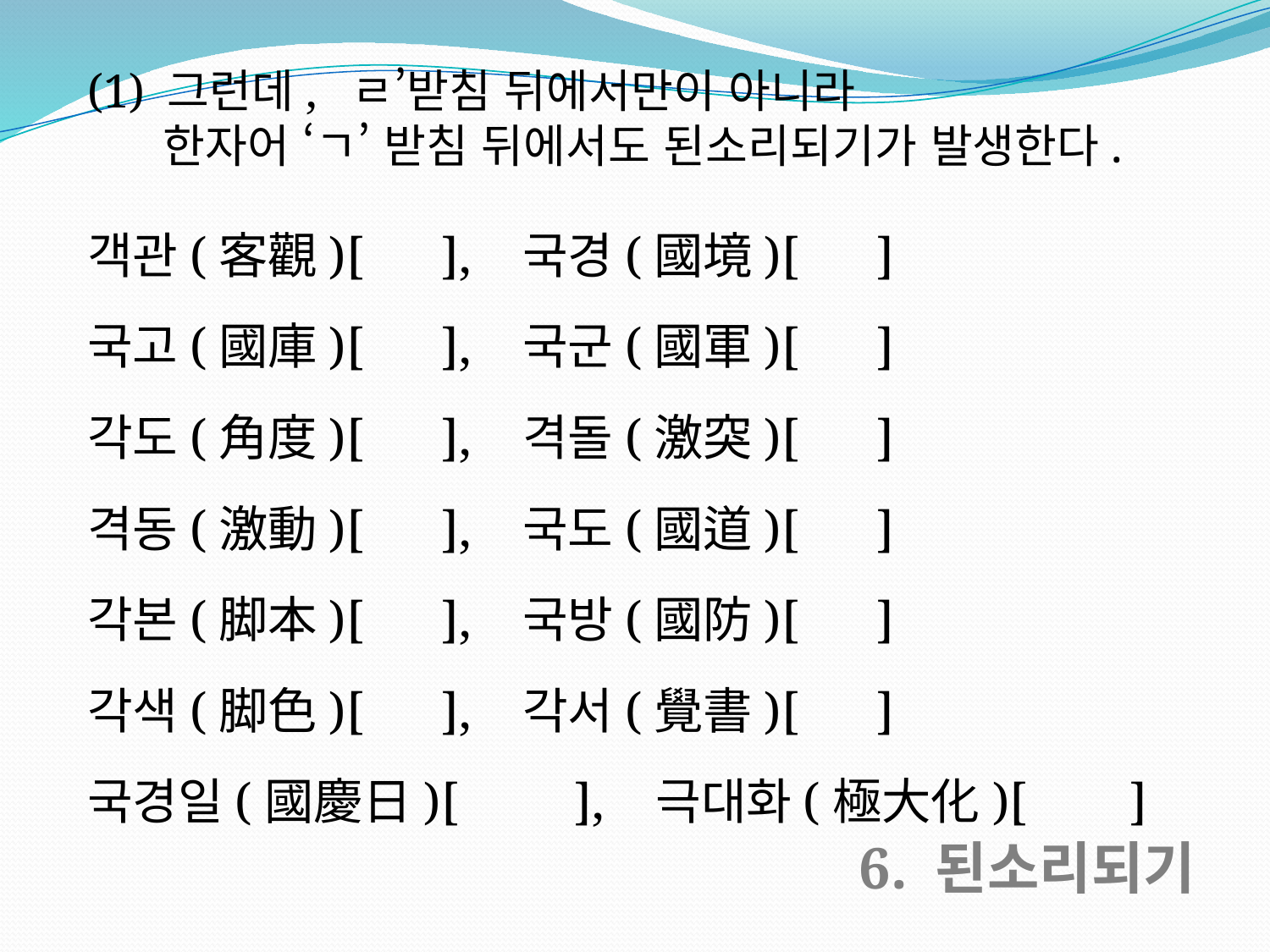

(1) 그런데,  ㄹ’받침 뒤에서만이 아니라
     한자어 ‘ㄱ’ 받침 뒤에서도 된소리되기가 발생한다.

객관(客觀)[      ],   국경(國境)[      ]
국고(國庫)[      ],   국군(國軍)[      ]
각도(角度)[      ],   격돌(激突)[      ]
격동(激動)[      ],   국도(國道)[      ]
각본(脚本)[      ],   국방(國防)[      ]
각색(脚色)[      ],   각서(覺書)[      ]
국경일(國慶日)[         ],   극대화(極大化)[        ]

6. 된소리되기